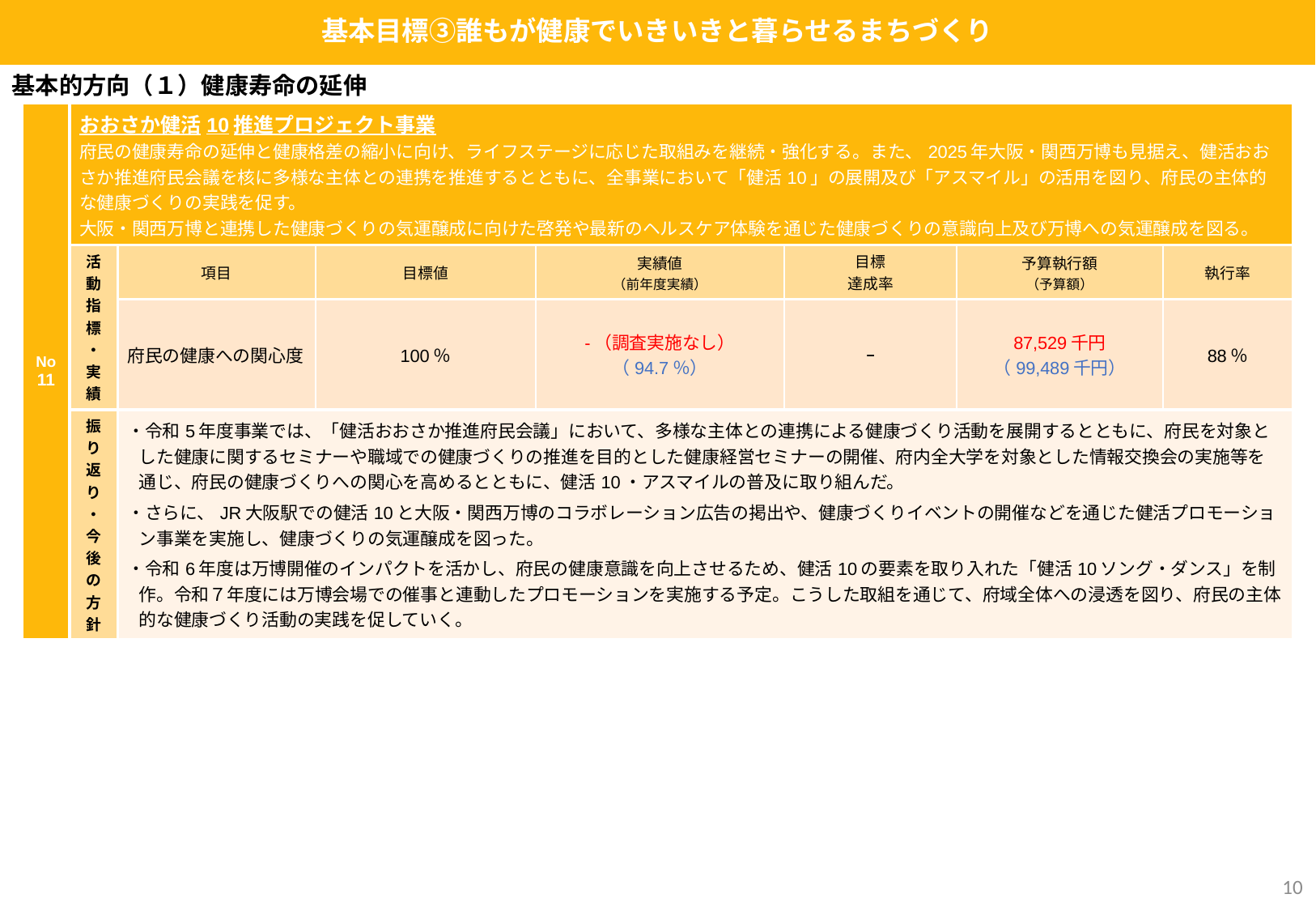

基本目標③誰もが健康でいきいきと暮らせるまちづくり
基本的方向（１）健康寿命の延伸
| No11 | おおさか健活10推進プロジェクト事業 府民の健康寿命の延伸と健康格差の縮小に向け、ライフステージに応じた取組みを継続・強化する。また、2025年大阪・関西万博も見据え、健活おおさか推進府民会議を核に多様な主体との連携を推進するとともに、全事業において「健活10」の展開及び「アスマイル」の活用を図り、府民の主体的な健康づくりの実践を促す。 大阪・関西万博と連携した健康づくりの気運醸成に向けた啓発や最新のヘルスケア体験を通じた健康づくりの意識向上及び万博への気運醸成を図る。 |  |  |  |  |  |  |
| --- | --- | --- | --- | --- | --- | --- | --- |
|  | 活動指標・実績 | 項目 | 目標値 | 実績値 （前年度実績） | 目標 達成率 | 予算執行額 （予算額） | 執行率 |
|  |  | 府民の健康への関心度 | 100％ | -（調査実施なし） （94.7％） | ｰ | 87,529千円 （99,489千円） | 88％ |
|  | 振り返り・今後の方針 | ・令和5年度事業では、「健活おおさか推進府民会議」において、多様な主体との連携による健康づくり活動を展開するとともに、府民を対象とした健康に関するセミナーや職域での健康づくりの推進を目的とした健康経営セミナーの開催、府内全大学を対象とした情報交換会の実施等を通じ、府民の健康づくりへの関心を高めるとともに、健活10・アスマイルの普及に取り組んだ。 ・さらに、JR大阪駅での健活10と大阪・関西万博のコラボレーション広告の掲出や、健康づくりイベントの開催などを通じた健活プロモーション事業を実施し、健康づくりの気運醸成を図った。 ・令和6年度は万博開催のインパクトを活かし、府民の健康意識を向上させるため、健活10の要素を取り入れた「健活10ソング・ダンス」を制作。令和７年度には万博会場での催事と連動したプロモーションを実施する予定。こうした取組を通じて、府域全体への浸透を図り、府民の主体的な健康づくり活動の実践を促していく。 |  |  |  |  |  |
10